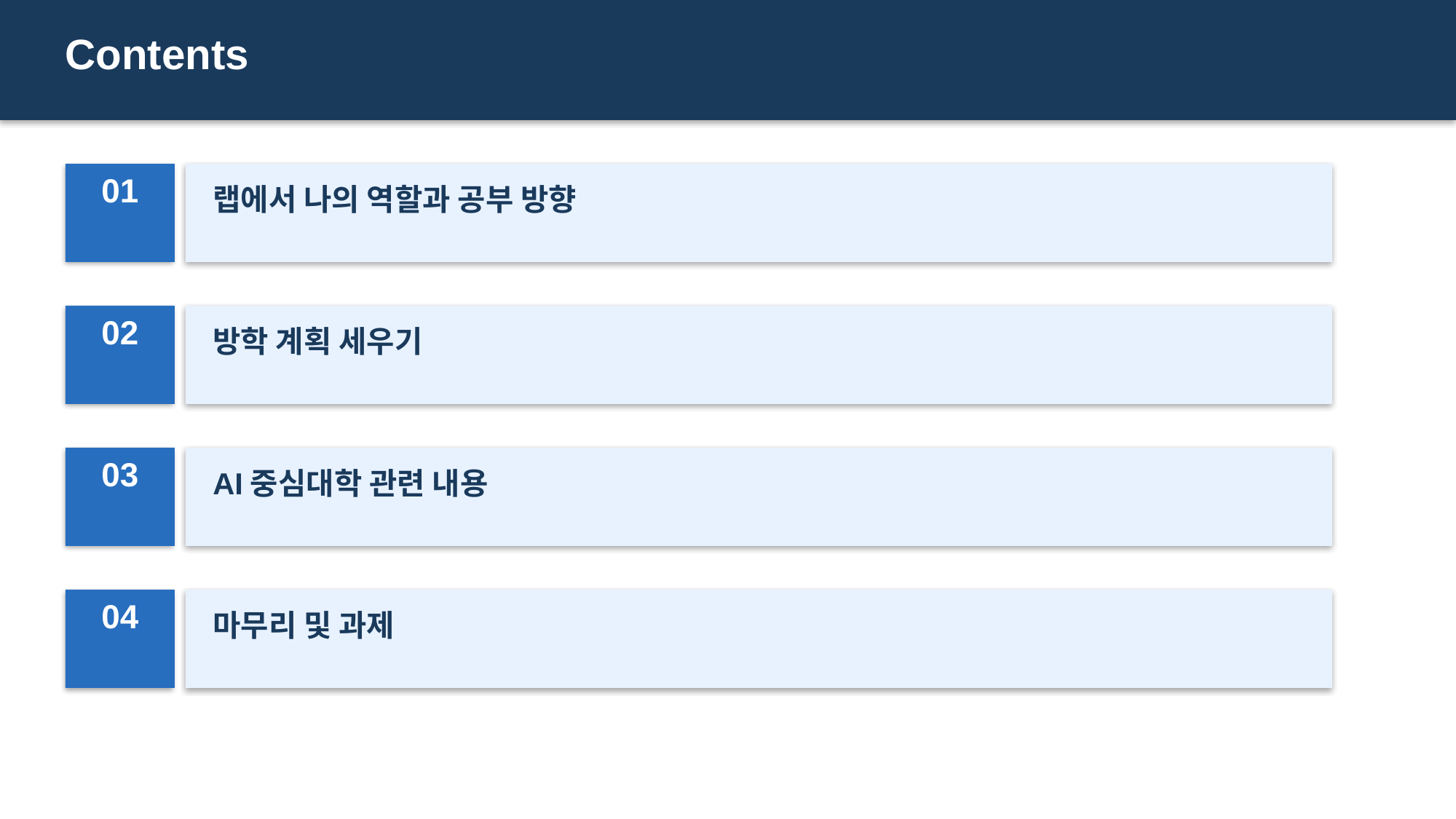

Contents

01

랩에서 나의 역할과 공부 방향

02

방학 계획 세우기

03

AI중심대학 관련 내용

04

마무리 및 과제